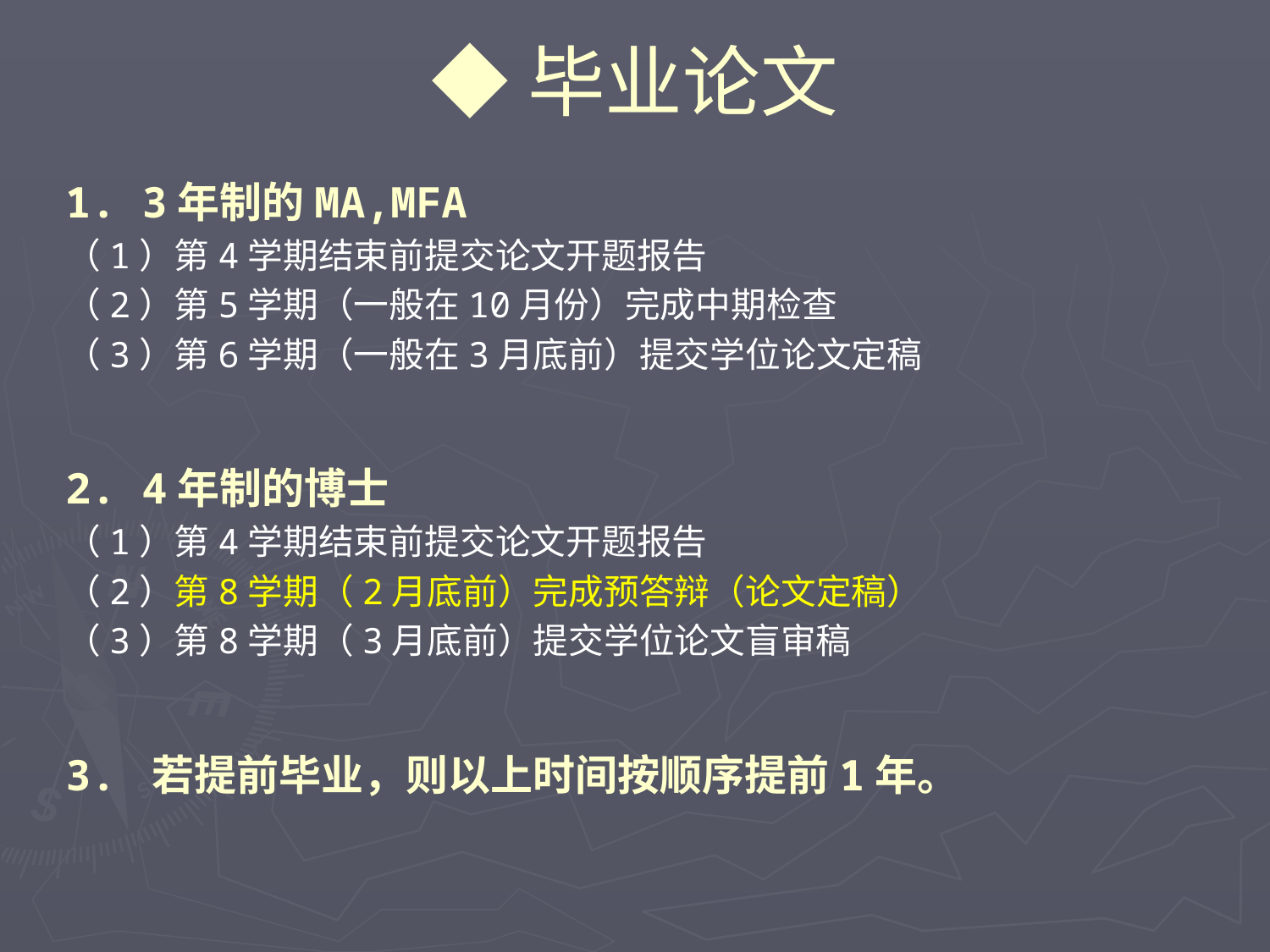

# ◆毕业论文
1. 3年制的MA,MFA
（1）第4学期结束前提交论文开题报告
（2）第5学期（一般在10月份）完成中期检查
（3）第6学期（一般在3月底前）提交学位论文定稿

2. 4年制的博士
（1）第4学期结束前提交论文开题报告
（2）第8学期（2月底前）完成预答辩（论文定稿）
（3）第8学期（3月底前）提交学位论文盲审稿

3. 若提前毕业，则以上时间按顺序提前1年。